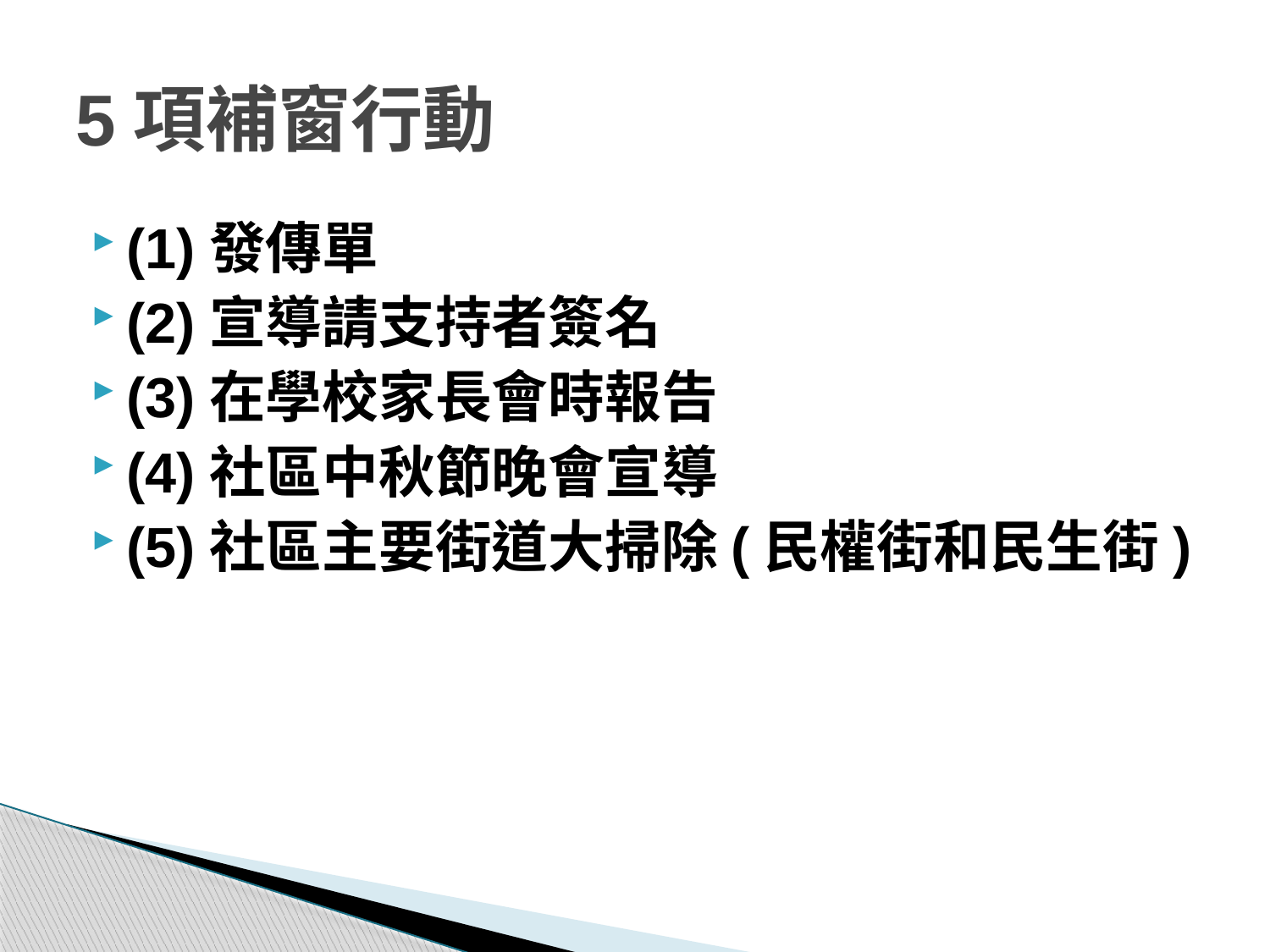

# 5項補窗行動
(1)發傳單
(2)宣導請支持者簽名
(3)在學校家長會時報告
(4)社區中秋節晚會宣導
(5)社區主要街道大掃除(民權街和民生街)